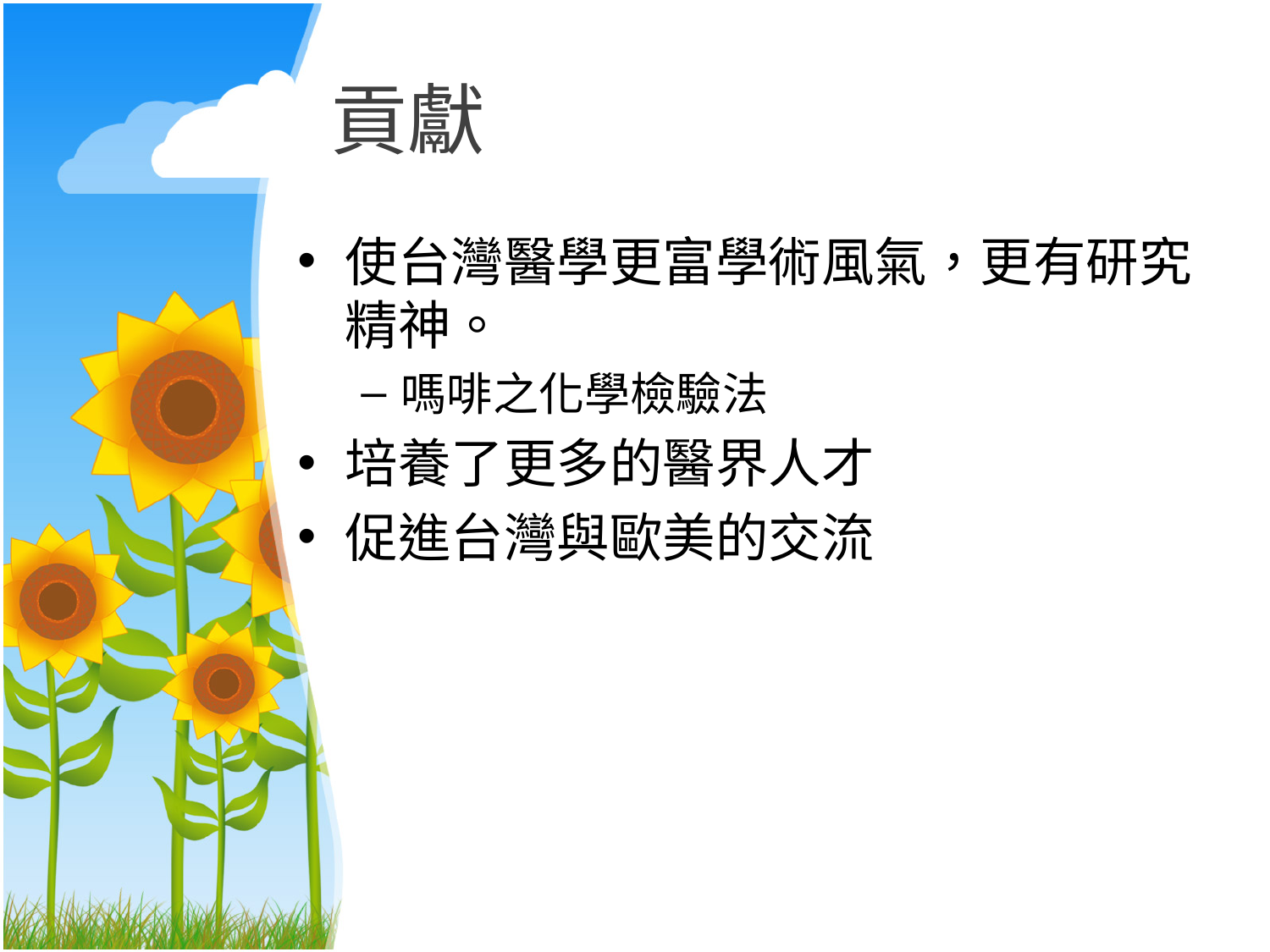

# 貢獻
使台灣醫學更富學術風氣，更有研究精神。
嗎啡之化學檢驗法
培養了更多的醫界人才
促進台灣與歐美的交流